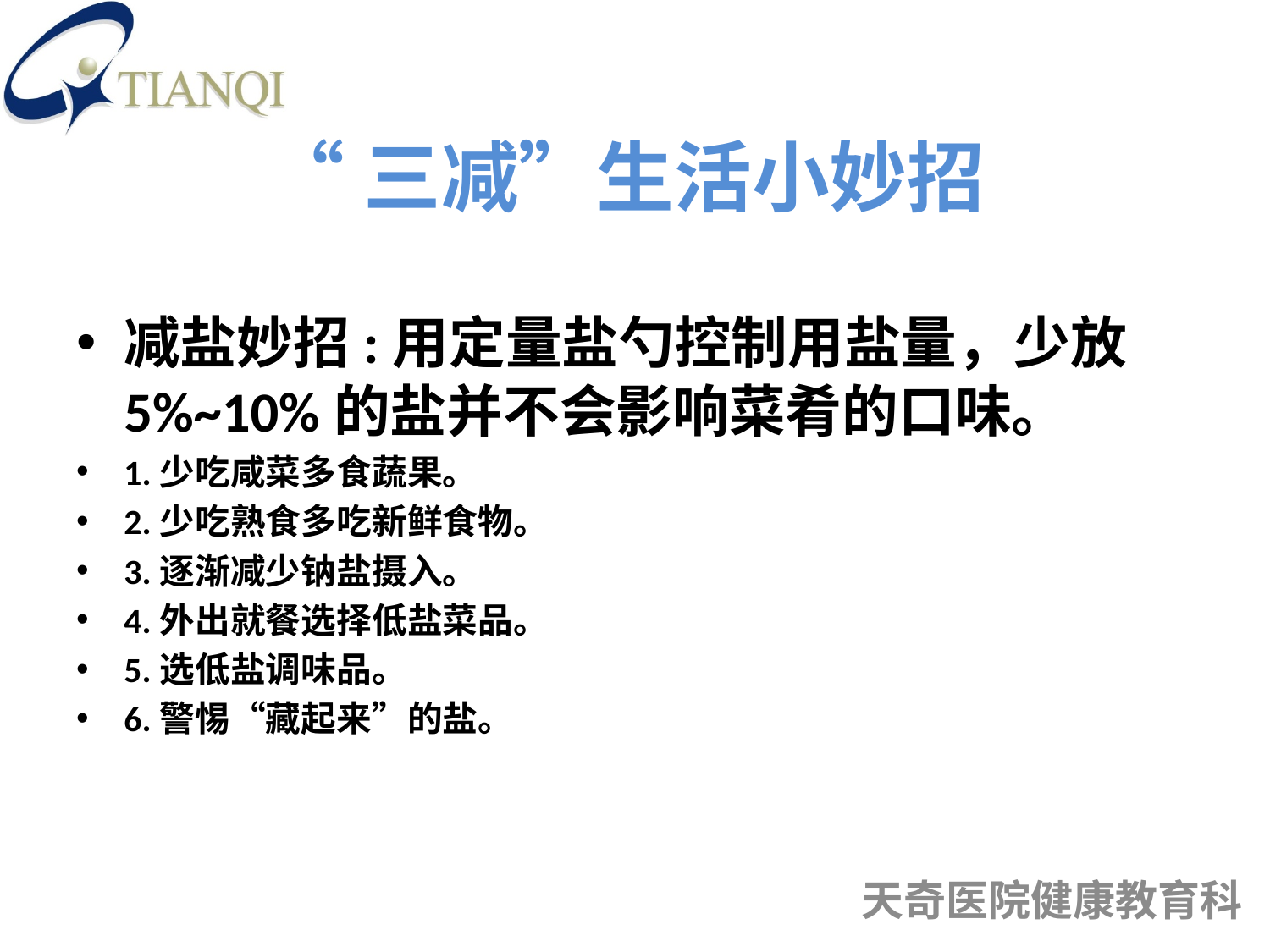

# “三减”生活小妙招

减盐妙招:用定量盐勺控制用盐量，少放5%~10%的盐并不会影响菜肴的口味。
1.少吃咸菜多食蔬果。
2.少吃熟食多吃新鲜食物。
3.逐渐减少钠盐摄入。
4.外出就餐选择低盐菜品。
5.选低盐调味品。
6.警惕“藏起来”的盐。